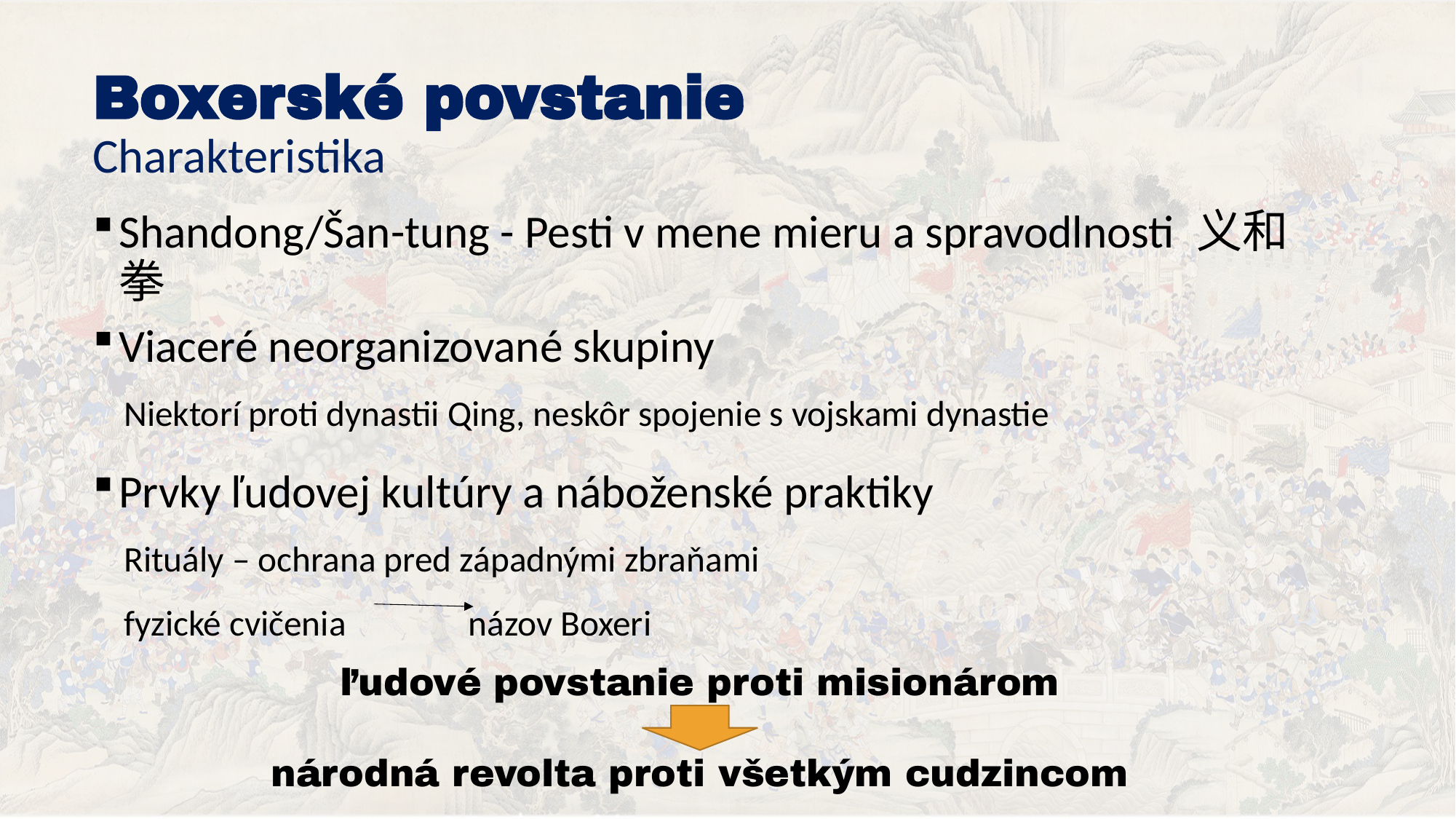

Boxerské povstanie
Charakteristika
Shandong/Šan-tung - Pesti v mene mieru a spravodlnosti 义和拳
Viaceré neorganizované skupiny
   Niektorí proti dynastii Qing, neskôr spojenie s vojskami dynastie

Prvky ľudovej kultúry a náboženské praktiky
   Rituály – ochrana pred západnými zbraňami
   fyzické cvičenia               názov Boxeri

ľudové povstanie proti misionárom

národná revolta proti všetkým cudzincom